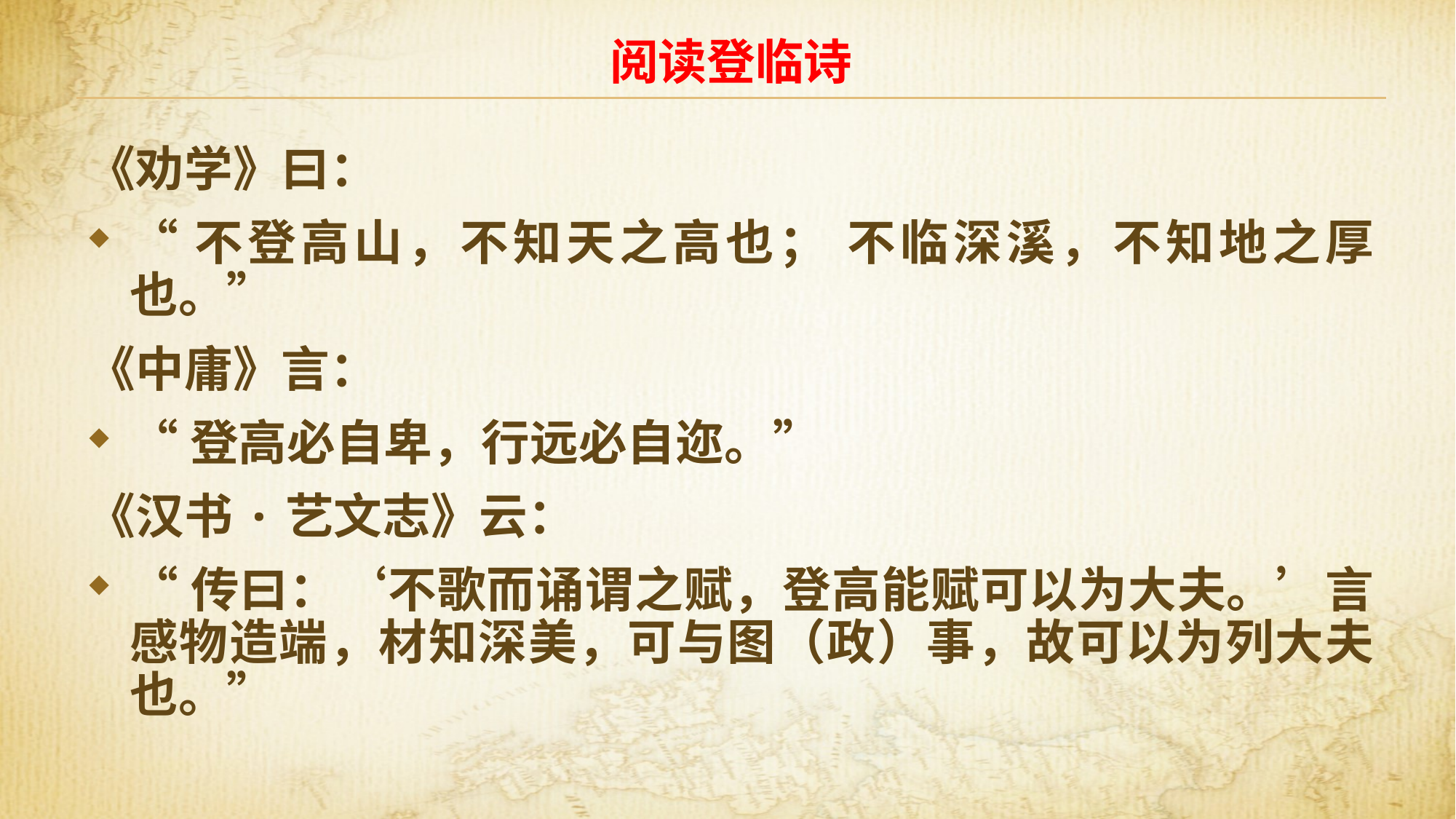

# 阅读登临诗
《劝学》曰：
“不登高山，不知天之高也； 不临深溪，不知地之厚也。”
《中庸》言：
“登高必自卑，行远必自迩。”
《汉书·艺文志》云：
“传曰：‘不歌而诵谓之赋，登高能赋可以为大夫。’言感物造端，材知深美，可与图（政）事，故可以为列大夫也。”